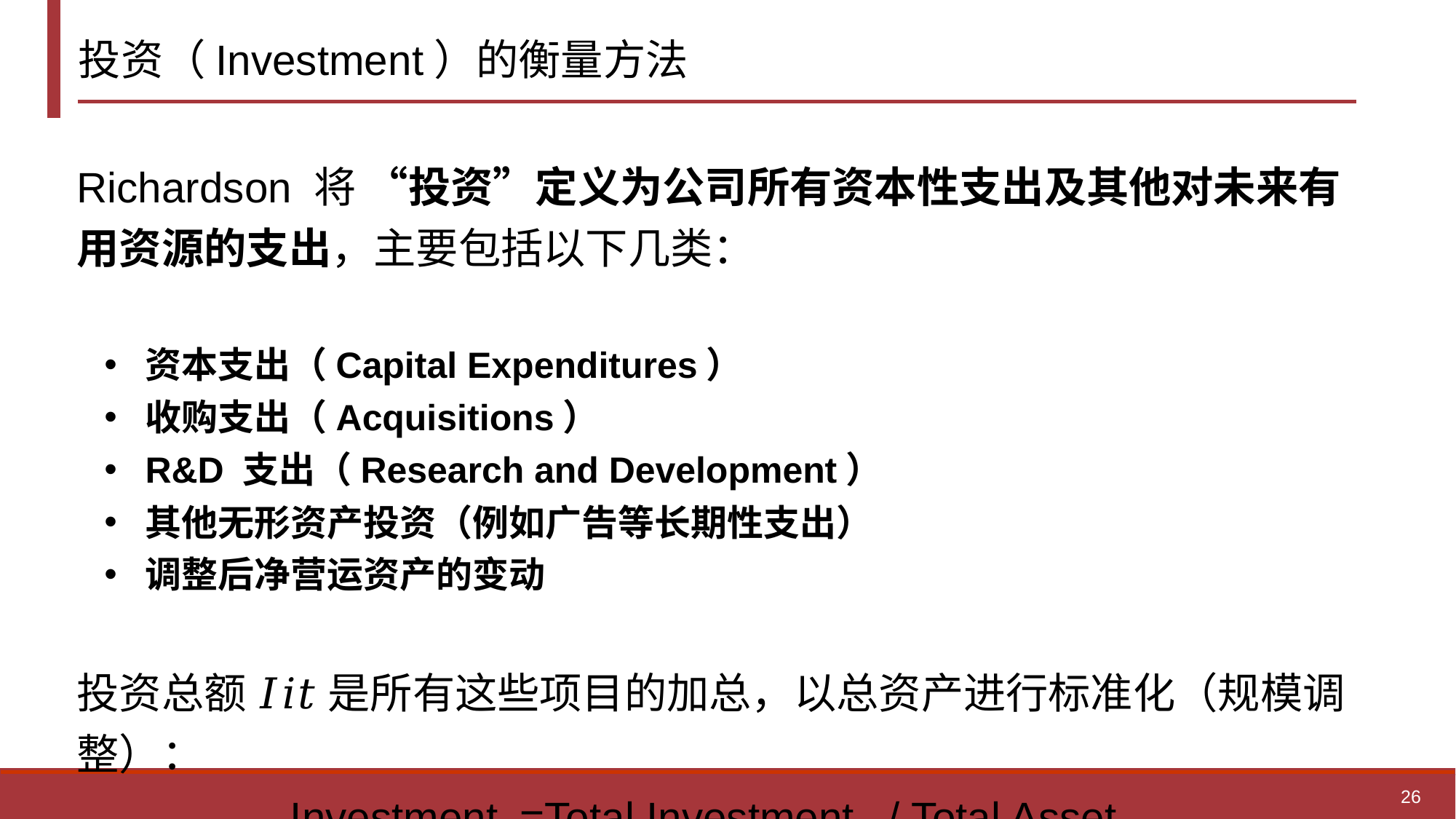

# 投资（Investment）的衡量方法
Richardson 将 “投资”定义为公司所有资本性支出及其他对未来有用资源的支出，主要包括以下几类：

资本支出（Capital Expenditures）
收购支出（Acquisitions）
R&D 支出（Research and Development）
其他无形资产投资（例如广告等长期性支出）
调整后净营运资产的变动

投资总额 𝐼𝑖𝑡​ 是所有这些项目的加总，以总资产进行标准化（规模调整）：
Investment𝑖𝑡=Total Investment𝑖𝑡 / Total Asset𝑖𝑡-1
26